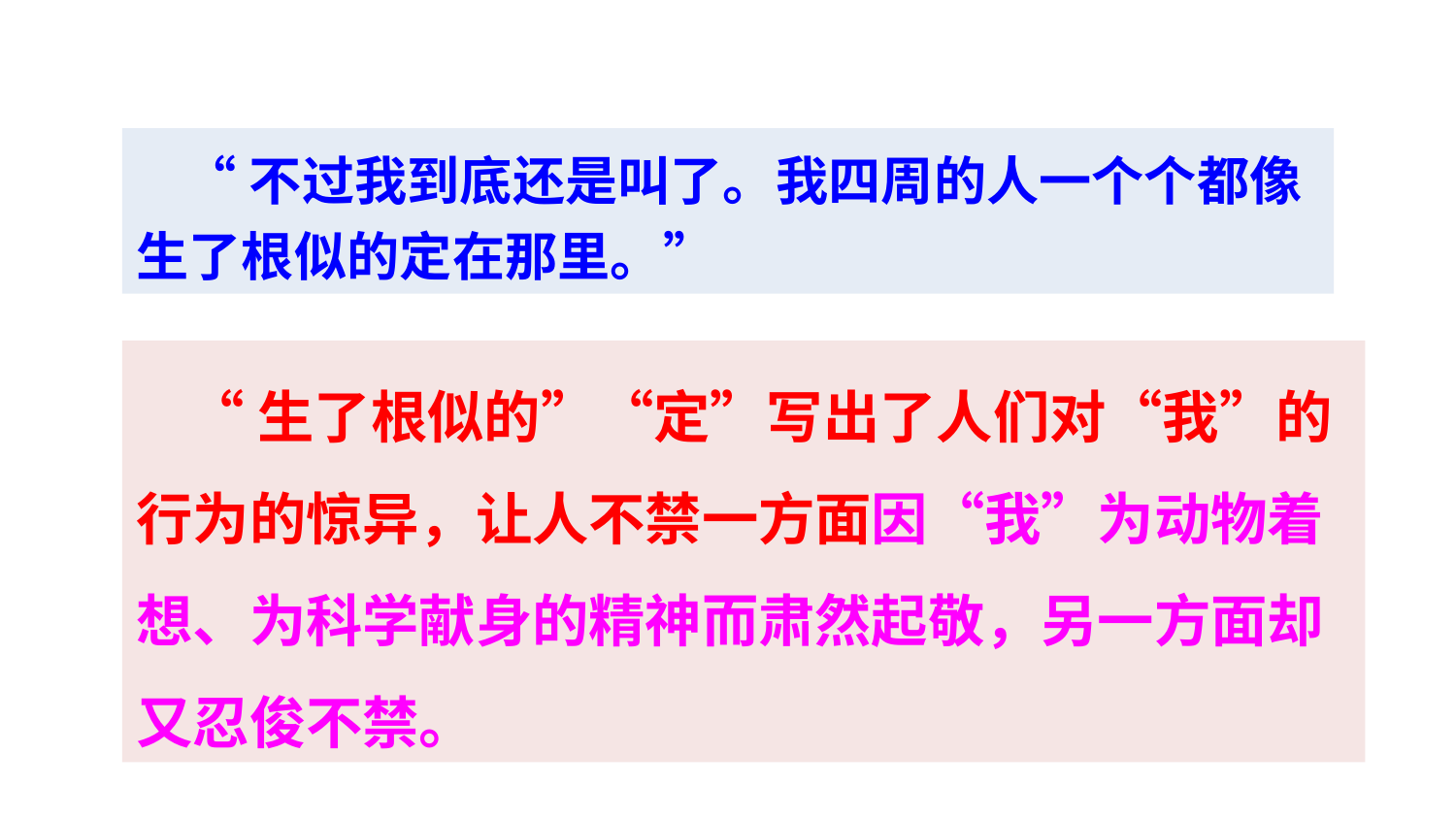

“不过我到底还是叫了。我四周的人一个个都像生了根似的定在那里。”
    “生了根似的”“定”写出了人们对“我”的行为的惊异，让人不禁一方面因“我”为动物着想、为科学献身的精神而肃然起敬，另一方面却又忍俊不禁。